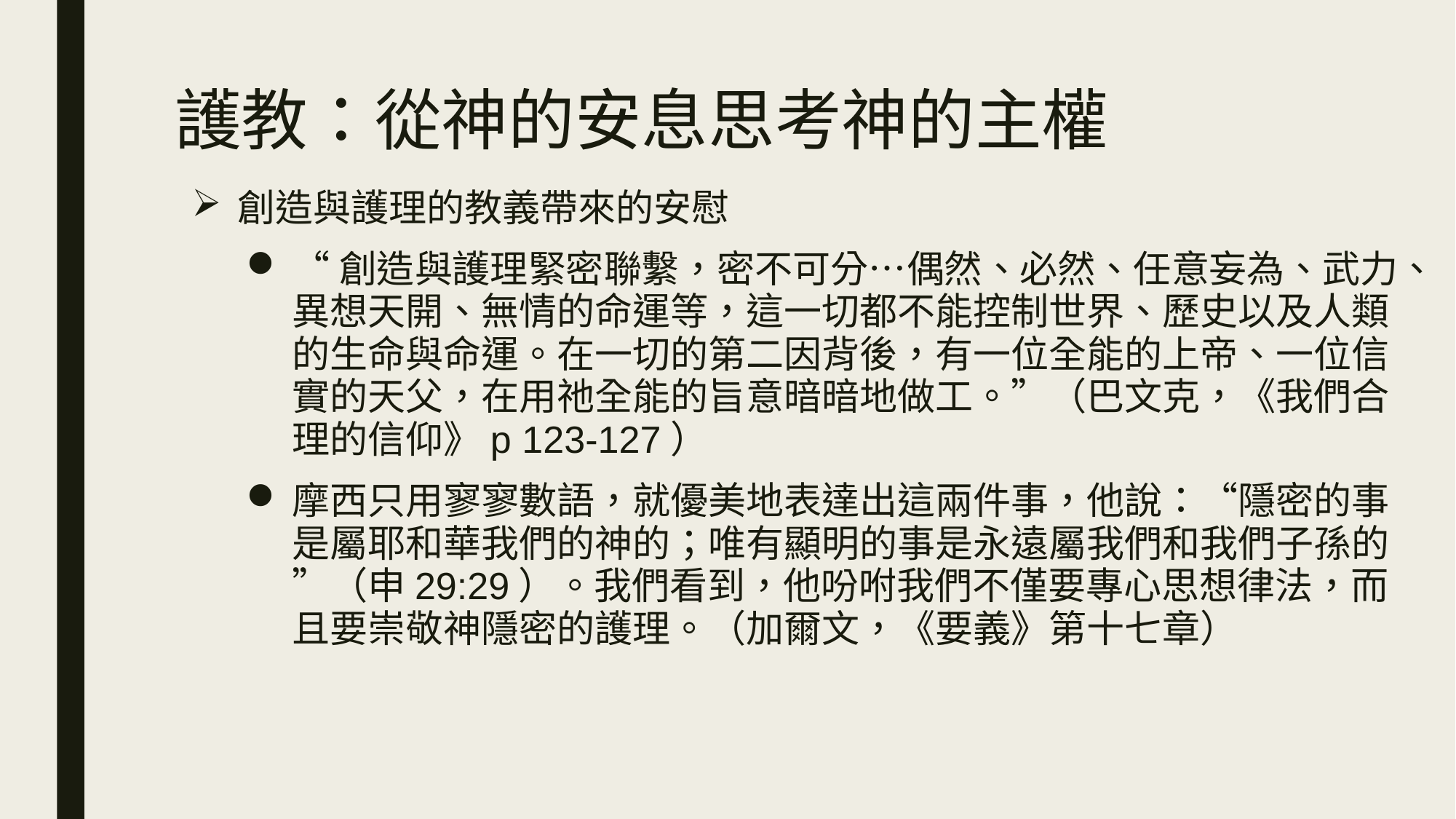

# 護教：從神的安息思考神的主權
創造與護理的教義帶來的安慰
“創造與護理緊密聯繫，密不可分…偶然、必然、任意妄為、武力、異想天開、無情的命運等，這一切都不能控制世界、歷史以及人類的生命與命運。在一切的第二因背後，有一位全能的上帝、一位信實的天父，在用祂全能的旨意暗暗地做工。”（巴文克，《我們合理的信仰》p 123-127）
摩西只用寥寥數語，就優美地表達出這兩件事，他說：“隱密的事是屬耶和華我們的神的；唯有顯明的事是永遠屬我們和我們子孫的”（申29:29）。我們看到，他吩咐我們不僅要專心思想律法，而且要崇敬神隱密的護理。（加爾文，《要義》第十七章）